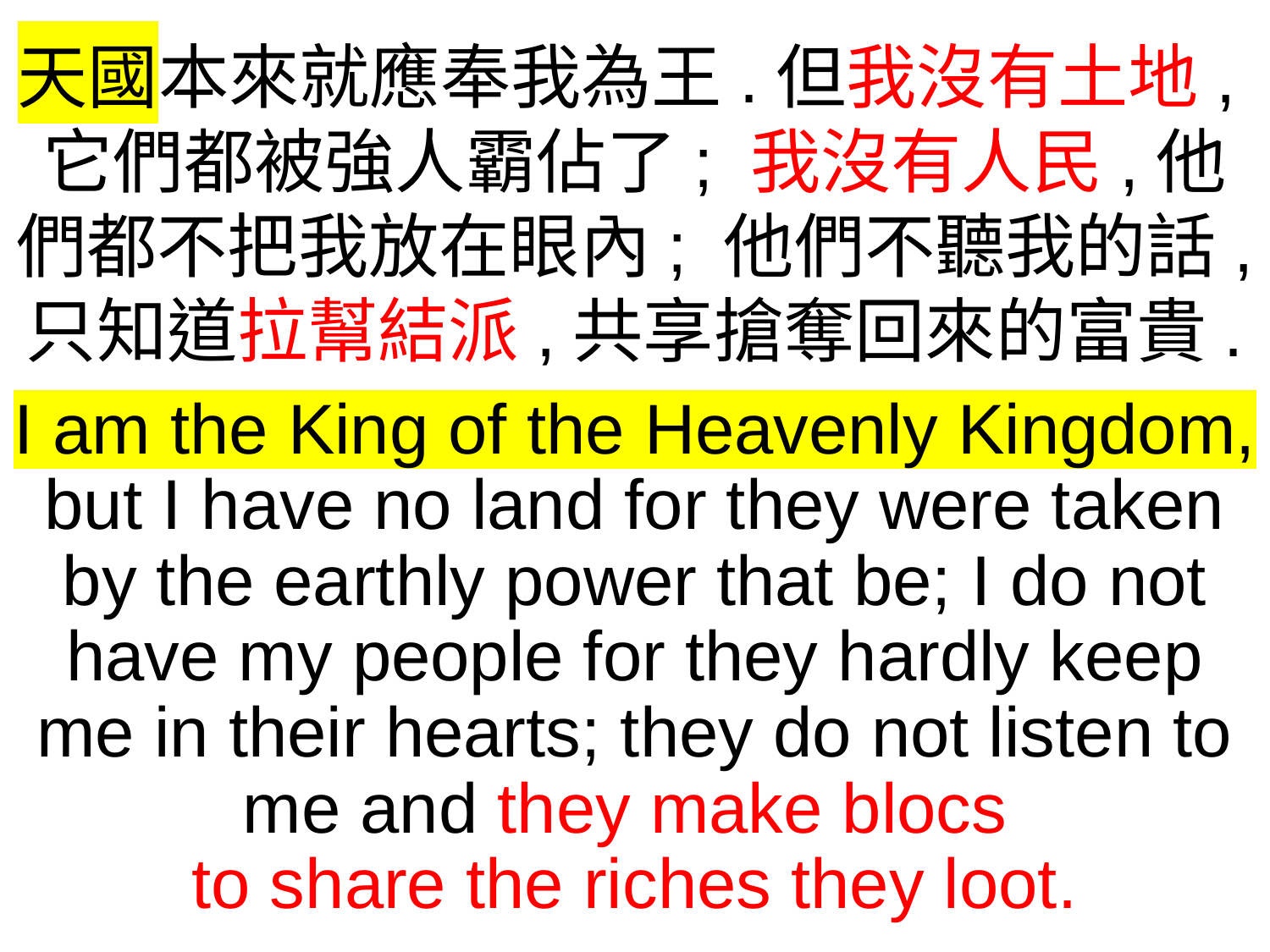

天國本來就應奉我為王.但我沒有土地,它們都被強人霸佔了; 我沒有人民,他們都不把我放在眼內; 他們不聽我的話,
只知道拉幫結派,共享搶奪回來的富貴.
I am the King of the Heavenly Kingdom, but I have no land for they were taken by the earthly power that be; I do not have my people for they hardly keep me in their hearts; they do not listen to me and they make blocs
to share the riches they loot.